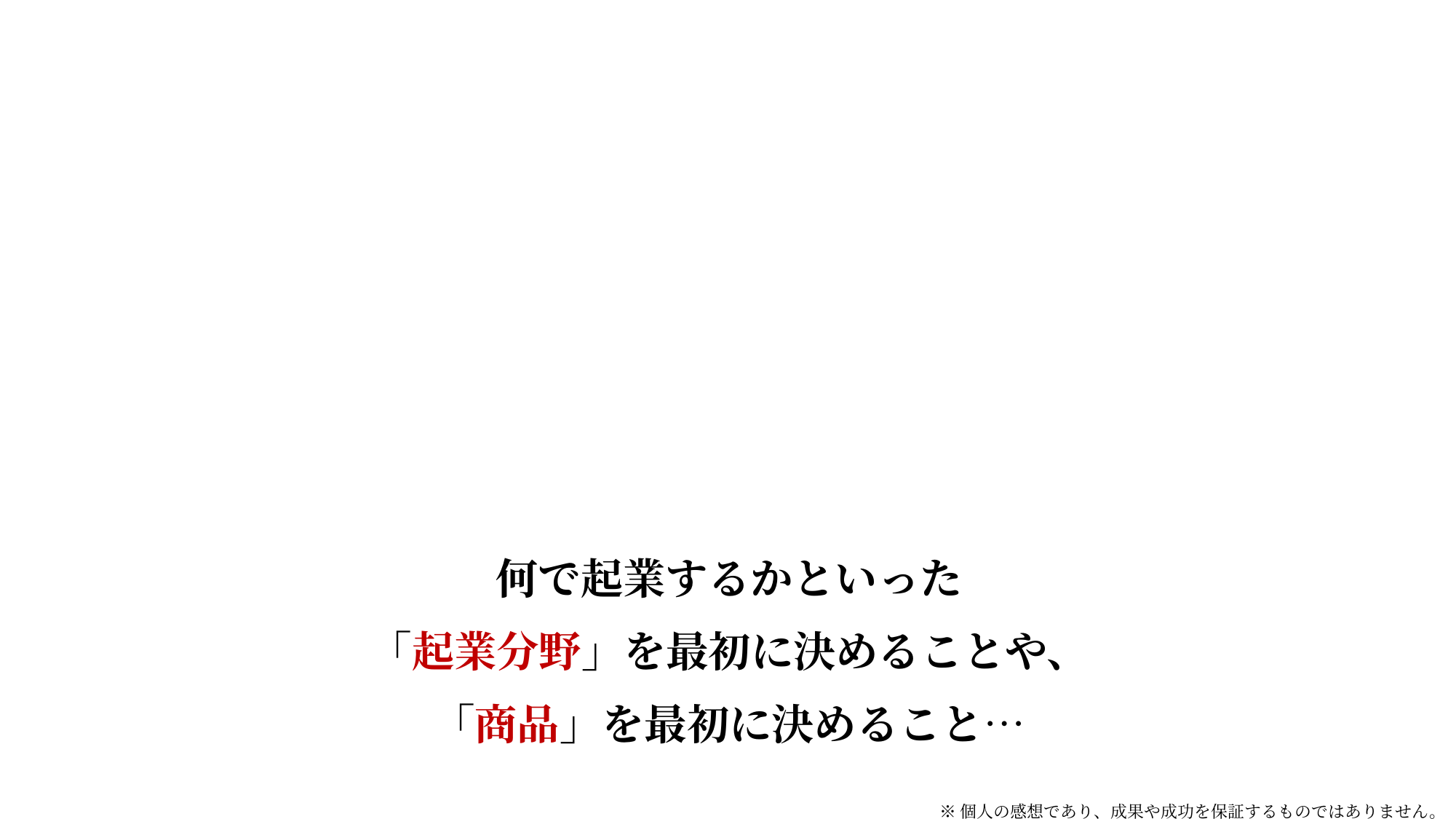

何で起業するかといった
「起業分野」を最初に決めることや、
「商品」を最初に決めること…
※個人の感想であり、成果や成功を保証するものではありません。